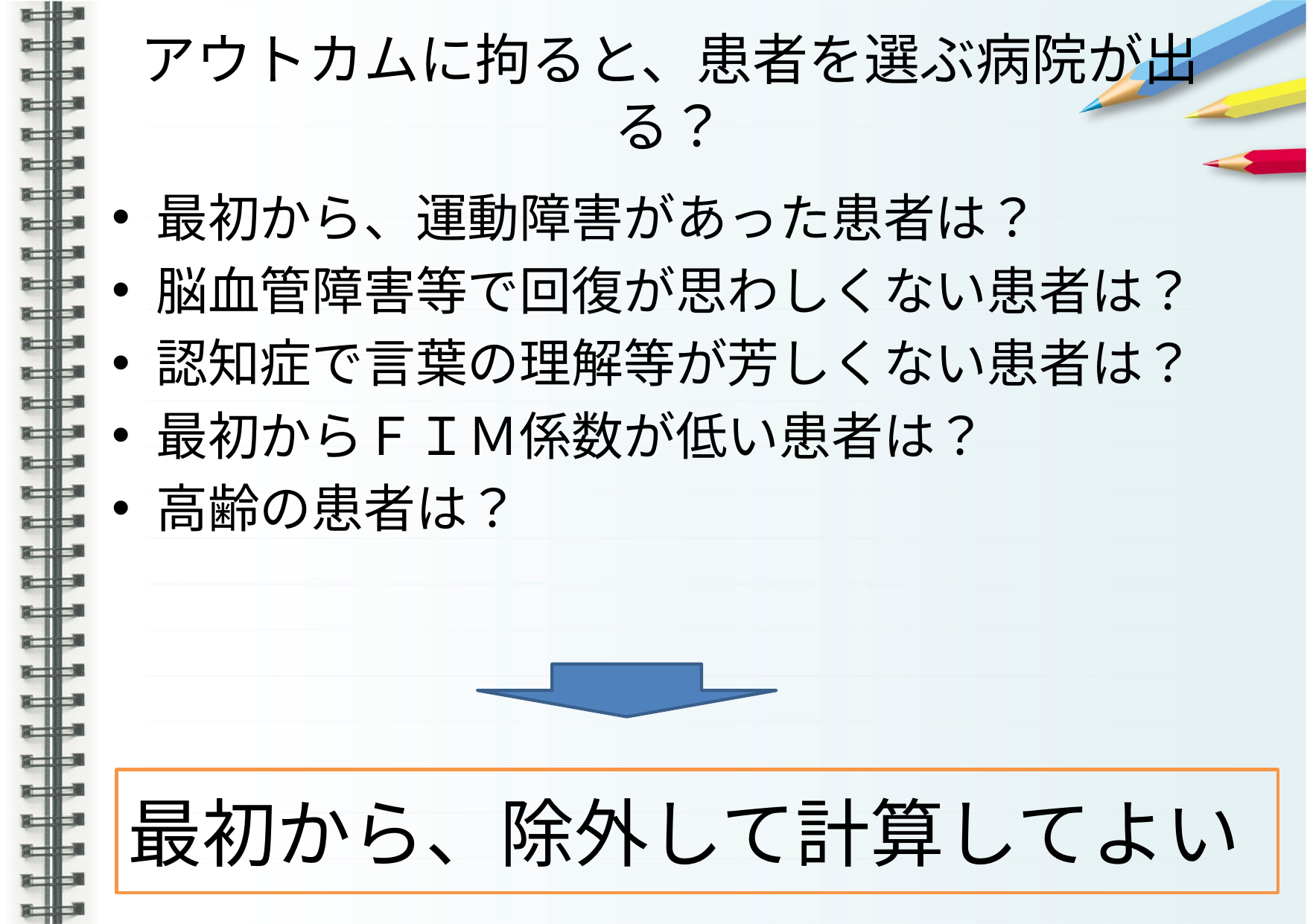

# アウトカムに拘ると、患者を選ぶ病院が出る？
最初から、運動障害があった患者は？
脳血管障害等で回復が思わしくない患者は？
認知症で言葉の理解等が芳しくない患者は？
最初からＦＩＭ係数が低い患者は？
高齢の患者は？

最初から、除外して計算してよい